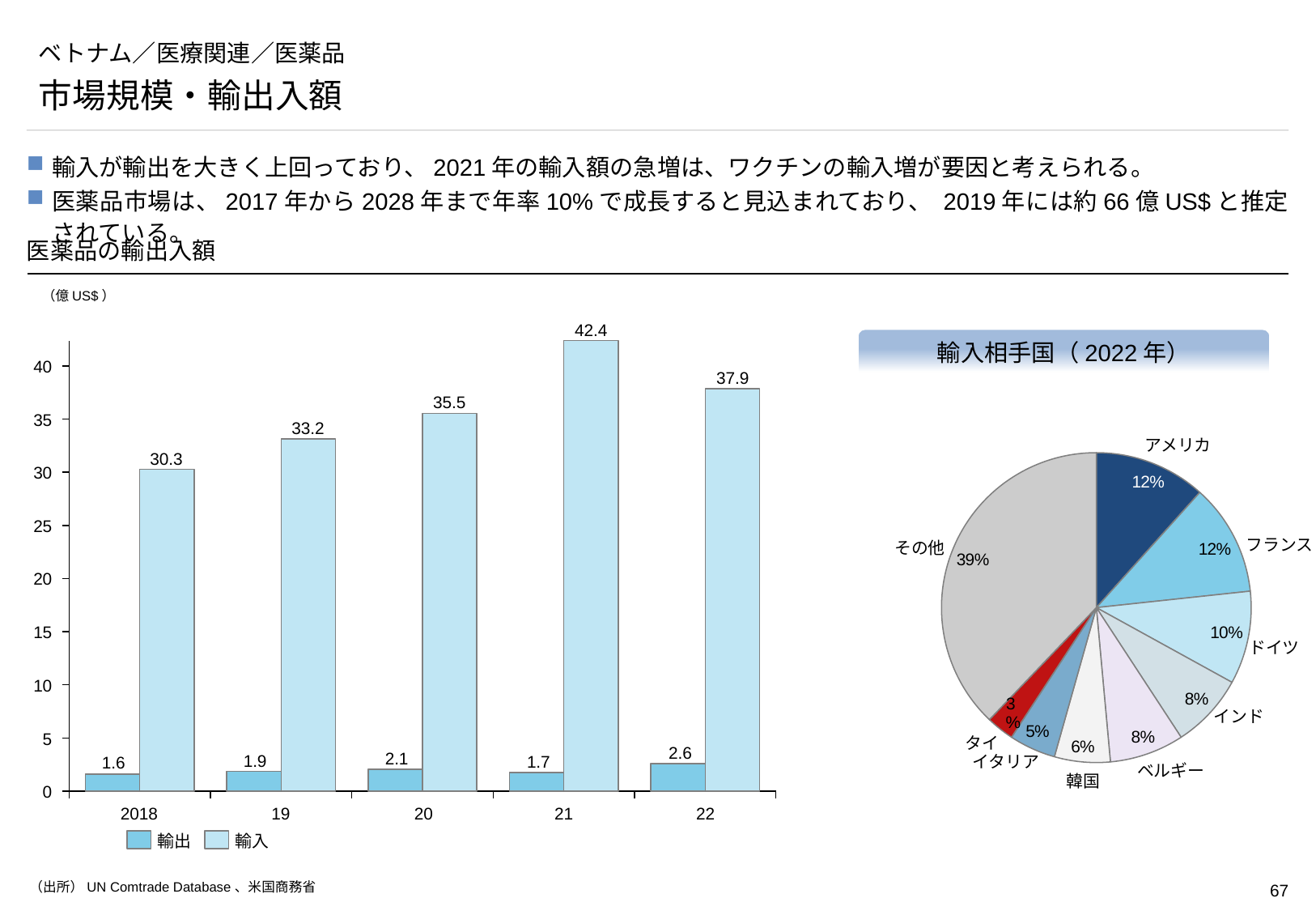

# ベトナム／医療関連／医薬品
市場規模・輸出入額
輸入が輸出を大きく上回っており、2021年の輸入額の急増は、ワクチンの輸入増が要因と考えられる。
医薬品市場は、2017年から2028年まで年率10%で成長すると見込まれており、 2019年には約66億US$と推定されている。
医薬品の輸出入額
（億US$）
42.4

### Chart

| Category |  |  |
|---|---|---|
輸入相手国（2022年）
40
37.9
35.5
35
33.2
アメリカ

### Chart

| Category |  |
|---|---|
30.3
30
25
フランス
その他
20
15
ドイツ
10
インド
5
タイ
2.6
2.1
1.9
1.7
イタリア
1.6
ベルギー
韓国
0
2018
19
20
21
22
輸出
輸入

（出所）UN Comtrade Database、米国商務省